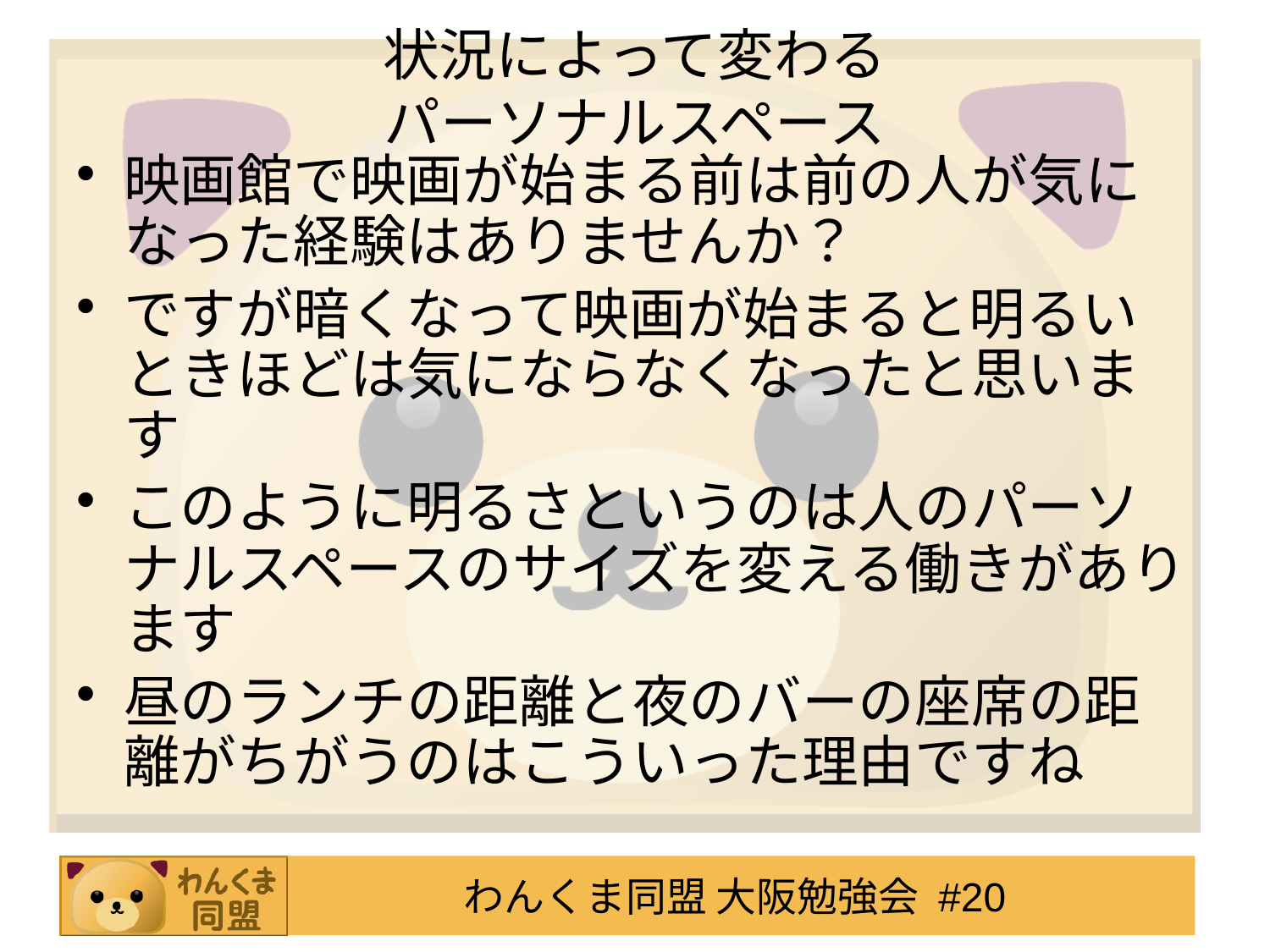

# 状況によって変わる パーソナルスペース
映画館で映画が始まる前は前の人が気になった経験はありませんか？
ですが暗くなって映画が始まると明るいときほどは気にならなくなったと思います
このように明るさというのは人のパーソナルスペースのサイズを変える働きがあります
昼のランチの距離と夜のバーの座席の距離がちがうのはこういった理由ですね